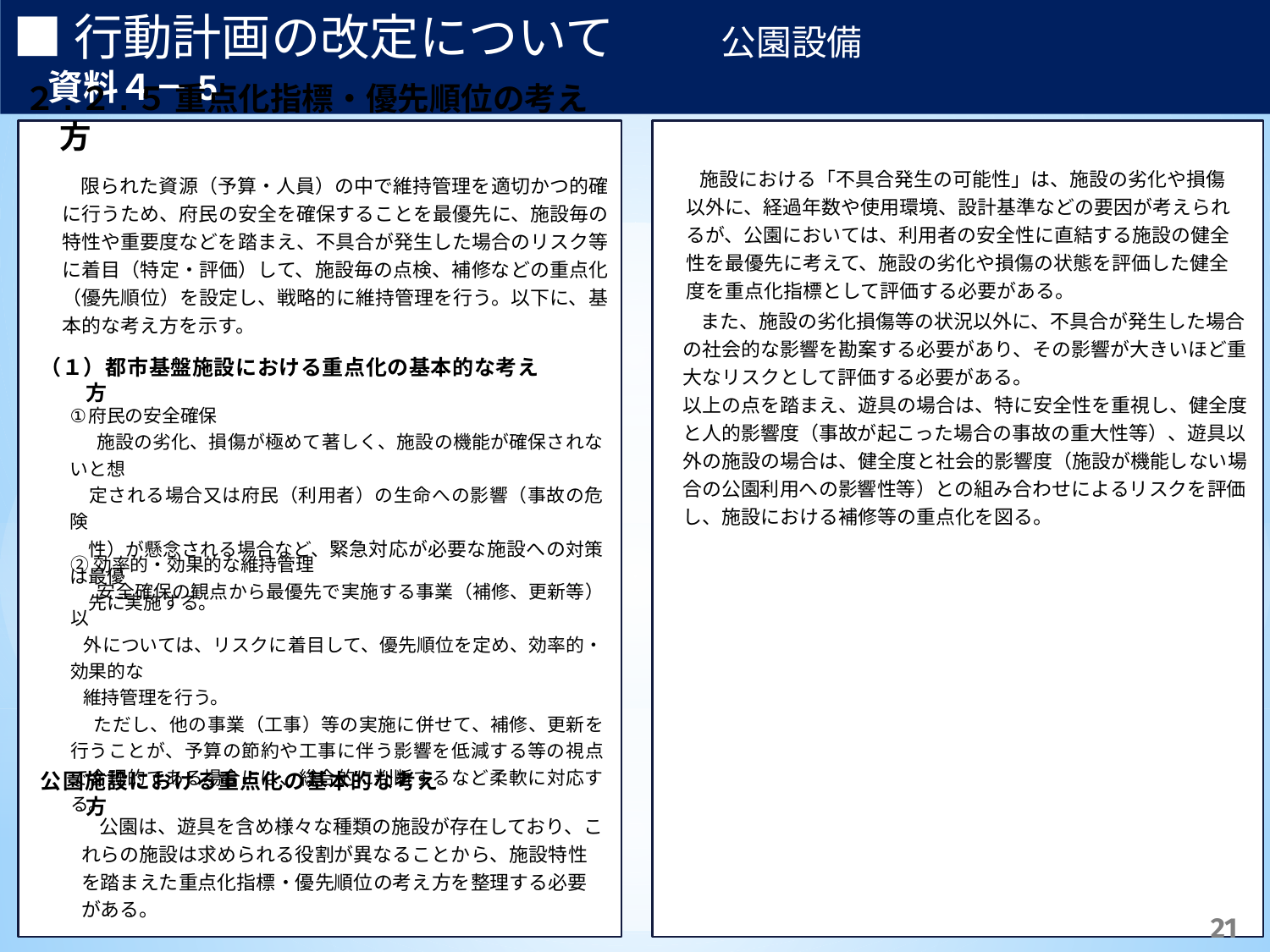

■行動計画の改定について　　　公園設備　　　　　　　　　　　　資料４－5
２.２.５ 重点化指標・優先順位の考え方
効率的・効果的な維持管理
安全確保の観点から最優先で実施する事業（補修、更新等）以外については、リスクに着目して、優先順位を定め、効率的・効果的な維持管理を行う。
ただし、他の事業（工事）等の実施に併せて、補修、更新を行うことが、予算の節約や工事に伴う影響を低減する等の視点で合理的である場合には、総合的に判断するなど柔軟に対応する。
【補足】	体制は主に行っている実施主体を記載しており、これによらない場合もある。
※1	日常点検の頻度は当該路線により異なり、交通量2万台/日以上の路線では週2回、それ以外では週1回の頻度で実施。
※2	臨時的に行う緊急点検等は必要に応じて随意実施。

  施設における「不具合発生の可能性」は、施設の劣化や損傷以外に、経過年数や使用環境、設計基準などの要因が考えられるが、公園においては、利用者の安全性に直結する施設の健全性を最優先に考えて、施設の劣化や損傷の状態を評価した健全度を重点化指標として評価する必要がある。
限られた資源（予算・人員）の中で維持管理を適切かつ的確に行うため、府民の安全を確保することを最優先に、施設毎の特性や重要度などを踏まえ、不具合が発生した場合のリスク等に着目（特定・評価）して、施設毎の点検、補修などの重点化（優先順位）を設定し、戦略的に維持管理を行う。以下に、基本的な考え方を示す。
   また、施設の劣化損傷等の状況以外に、不具合が発生した場合の社会的な影響を勘案する必要があり、その影響が大きいほど重大なリスクとして評価する必要がある。
以上の点を踏まえ、遊具の場合は、特に安全性を重視し、健全度と人的影響度（事故が起こった場合の事故の重大性等）、遊具以外の施設の場合は、健全度と社会的影響度（施設が機能しない場合の公園利用への影響性等）との組み合わせによるリスクを評価し、施設における補修等の重点化を図る。
（１）都市基盤施設における重点化の基本的な考え方
府民の安全確保
     施設の劣化、損傷が極めて著しく、施設の機能が確保されないと想
　定される場合又は府民（利用者）の生命への影響（事故の危険
　性）が懸念される場合など、緊急対応が必要な施設への対策は最優
　先に実施する。
②効率的・効果的な維持管理
     安全確保の観点から最優先で実施する事業（補修、更新等）以
  外については、リスクに着目して、優先順位を定め、効率的・効果的な
  維持管理を行う。
    ただし、他の事業（工事）等の実施に併せて、補修、更新を行うことが、予算の節約や工事に伴う影響を低減する等の視点で合理的である場合には、総合的に判断するなど柔軟に対応する。
公園施設における重点化の基本的な考え方
   公園は、遊具を含め様々な種類の施設が存在しており、これらの施設は求められる役割が異なることから、施設特性を踏まえた重点化指標・優先順位の考え方を整理する必要がある。
21